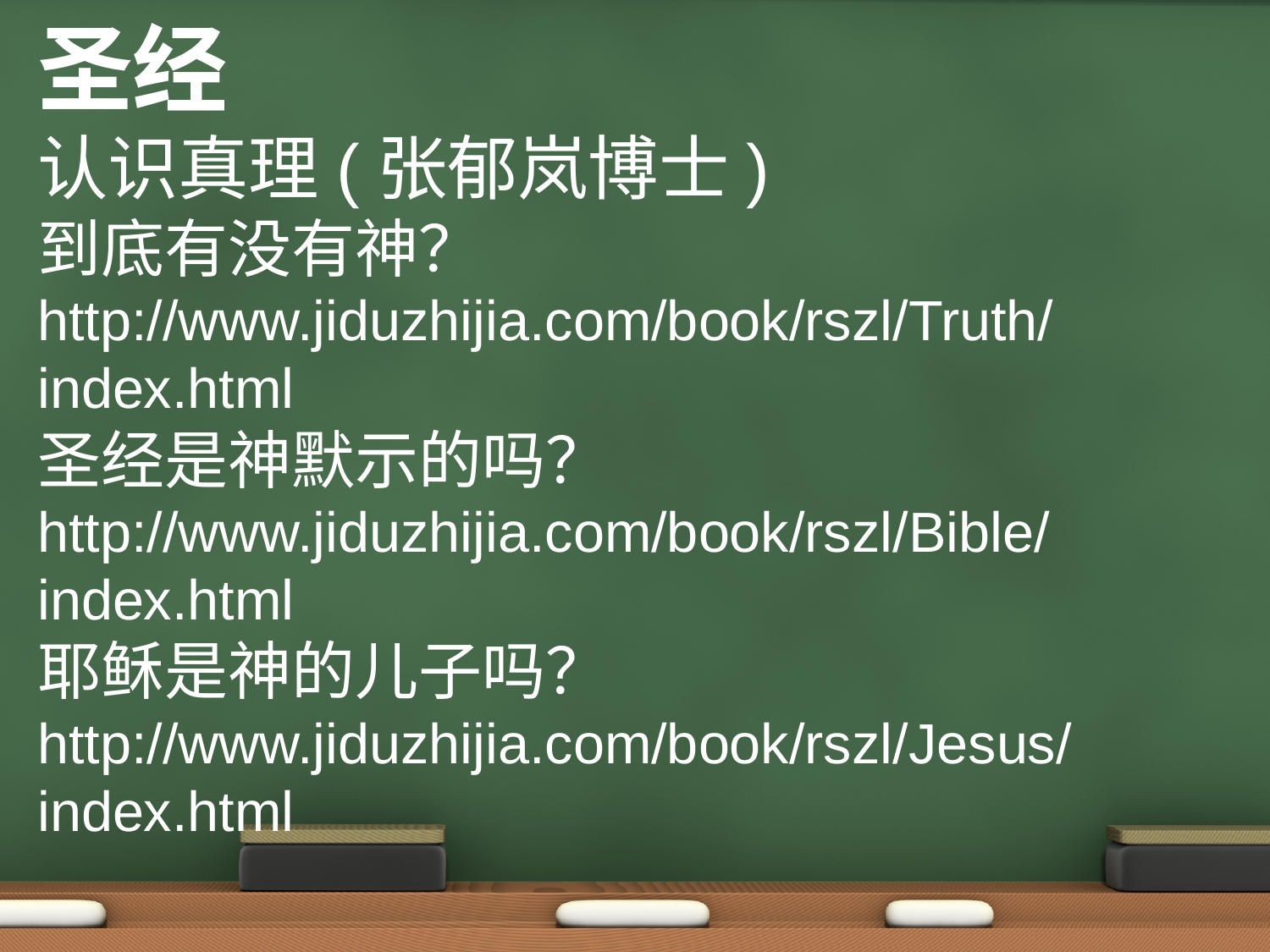

圣经
认识真理(张郁岚博士)
到底有没有神？
http://www.jiduzhijia.com/book/rszl/Truth/index.html
圣经是神默示的吗？
http://www.jiduzhijia.com/book/rszl/Bible/index.html
耶稣是神的儿子吗？
http://www.jiduzhijia.com/book/rszl/Jesus/index.html